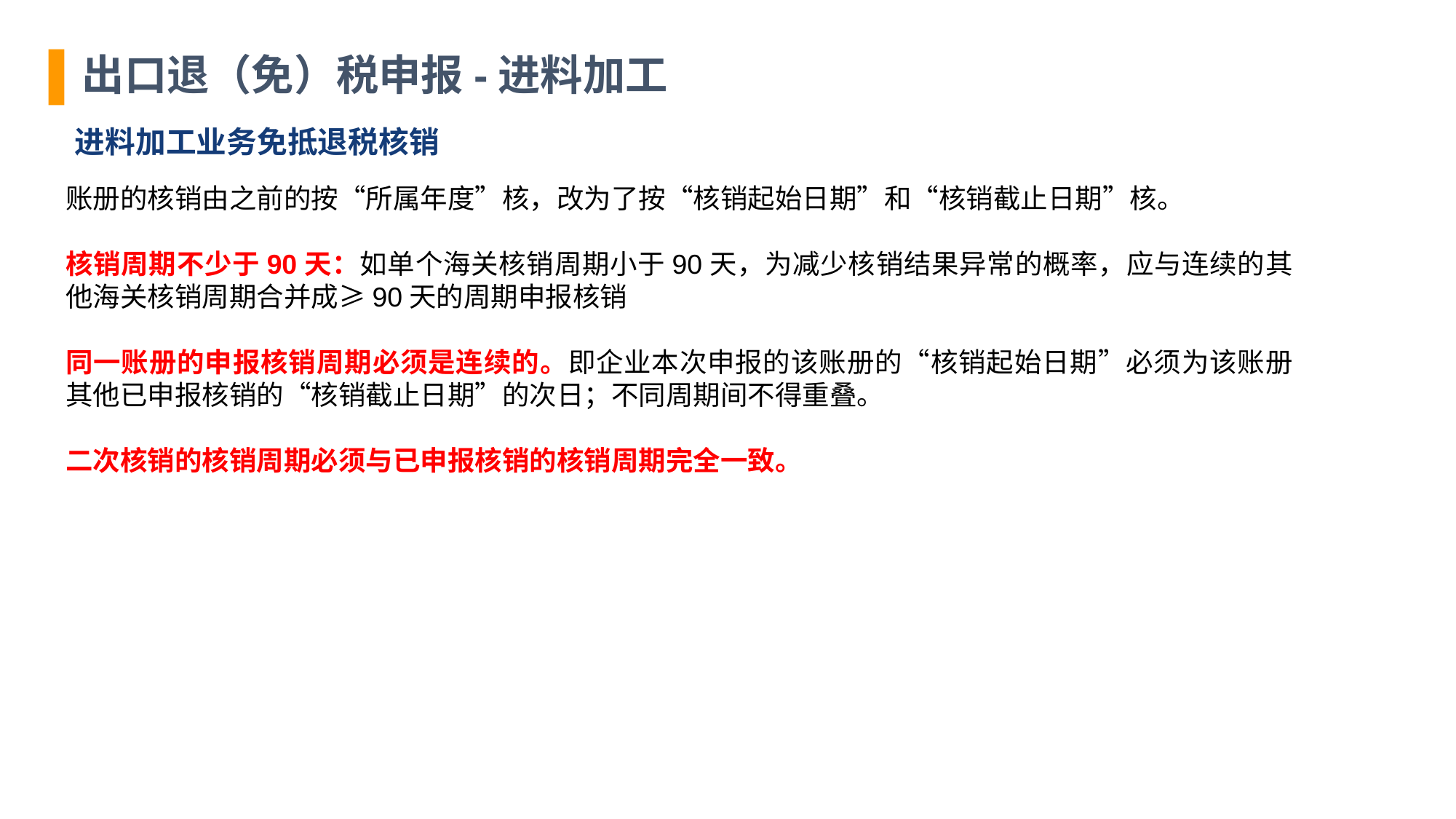

出口退（免）税申报-进料加工

进料加工业务免抵退税核销
账册的核销由之前的按“所属年度”核，改为了按“核销起始日期”和“核销截止日期”核。

核销周期不少于90天：如单个海关核销周期小于90天，为减少核销结果异常的概率，应与连续的其他海关核销周期合并成≥90天的周期申报核销

同一账册的申报核销周期必须是连续的。即企业本次申报的该账册的“核销起始日期”必须为该账册其他已申报核销的“核销截止日期”的次日；不同周期间不得重叠。

二次核销的核销周期必须与已申报核销的核销周期完全一致。